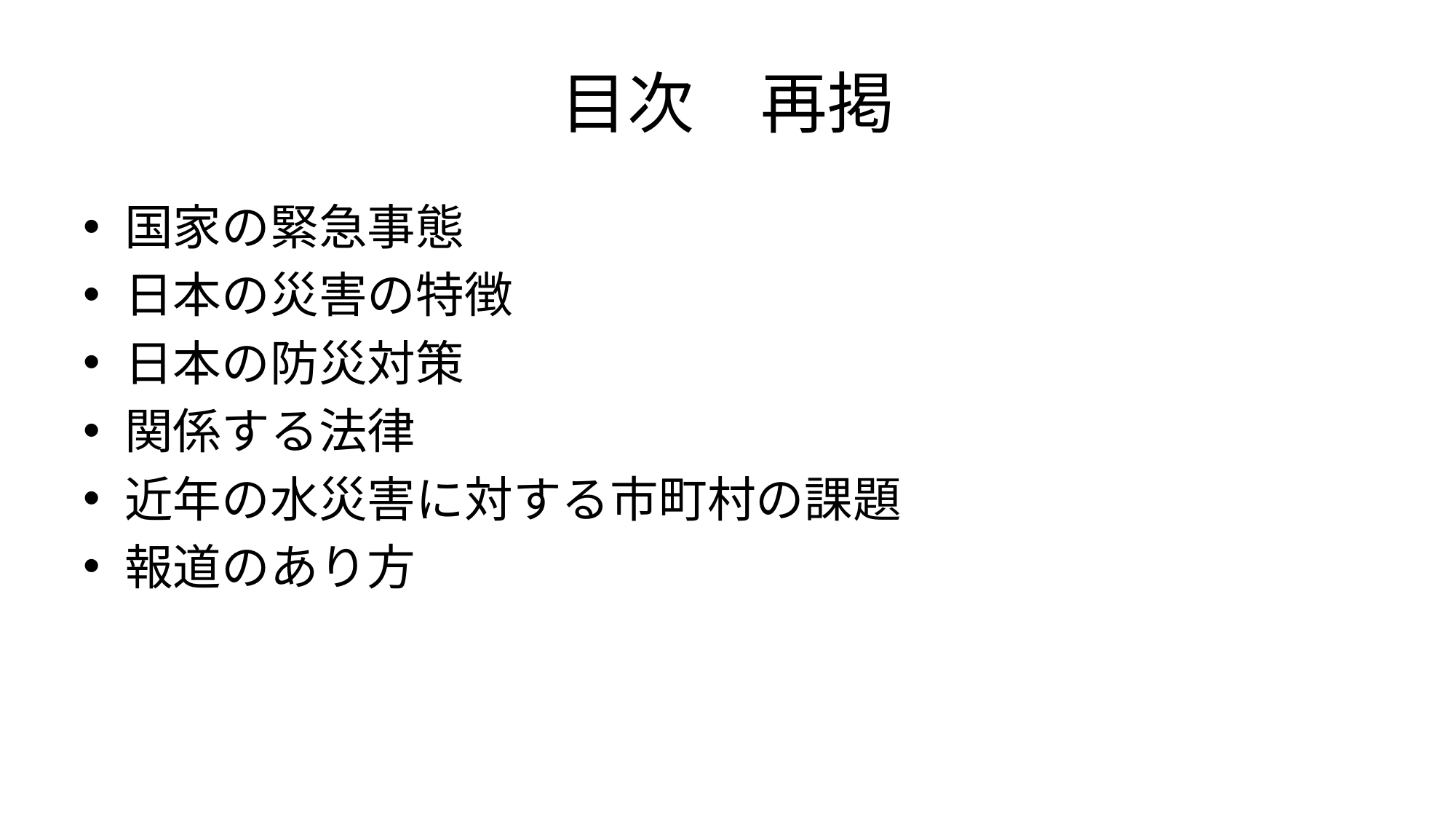

# 目次　再掲
国家の緊急事態
日本の災害の特徴
日本の防災対策
関係する法律
近年の水災害に対する市町村の課題
報道のあり方